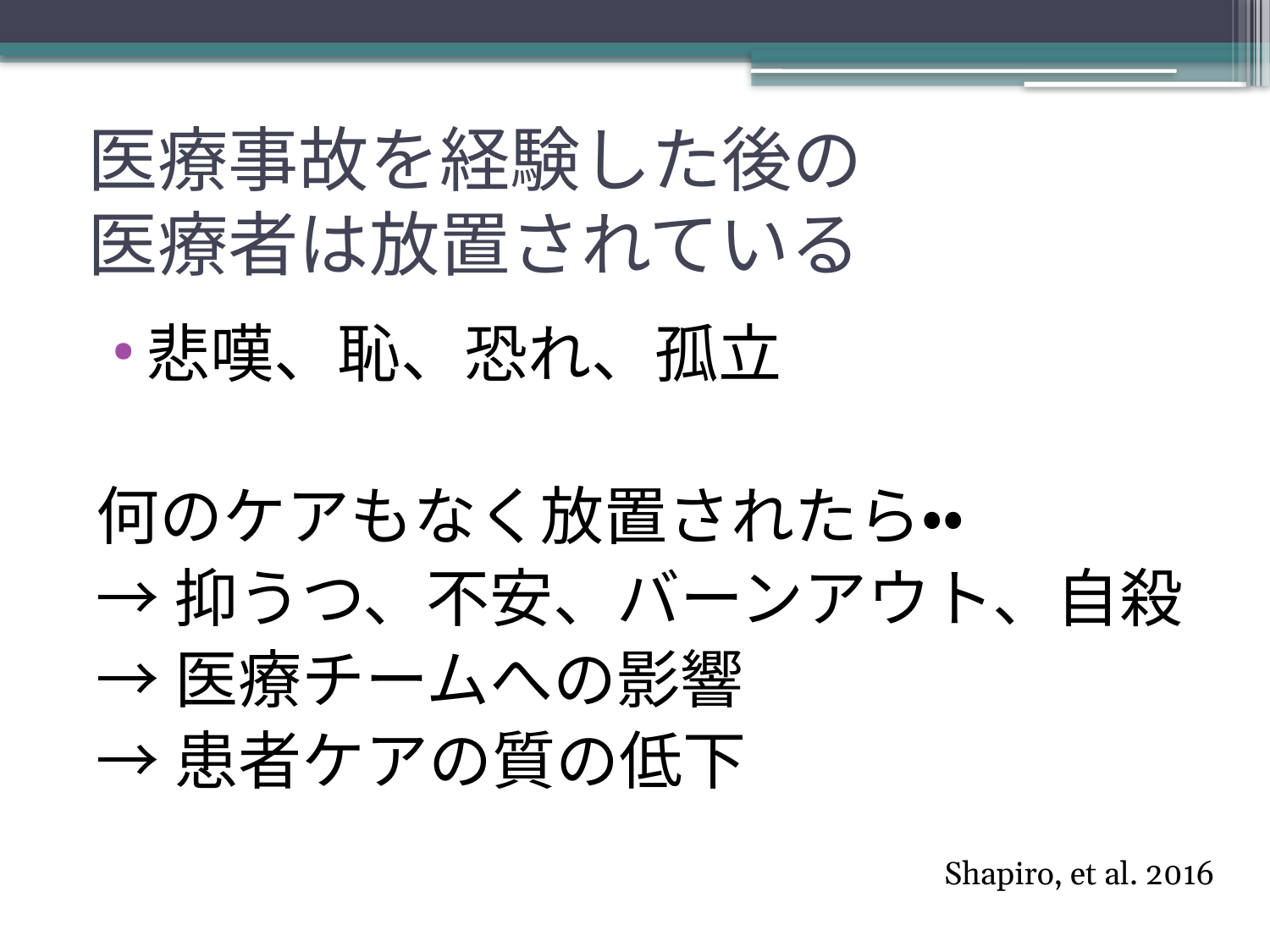

# 医療事故を経験した後の 医療者は放置されている
悲嘆、恥、恐れ、孤立

何のケアもなく放置されたら・・
→抑うつ、不安、バーンアウト、自殺
→医療チームへの影響
→患者ケアの質の低下
Shapiro, et al. 2016